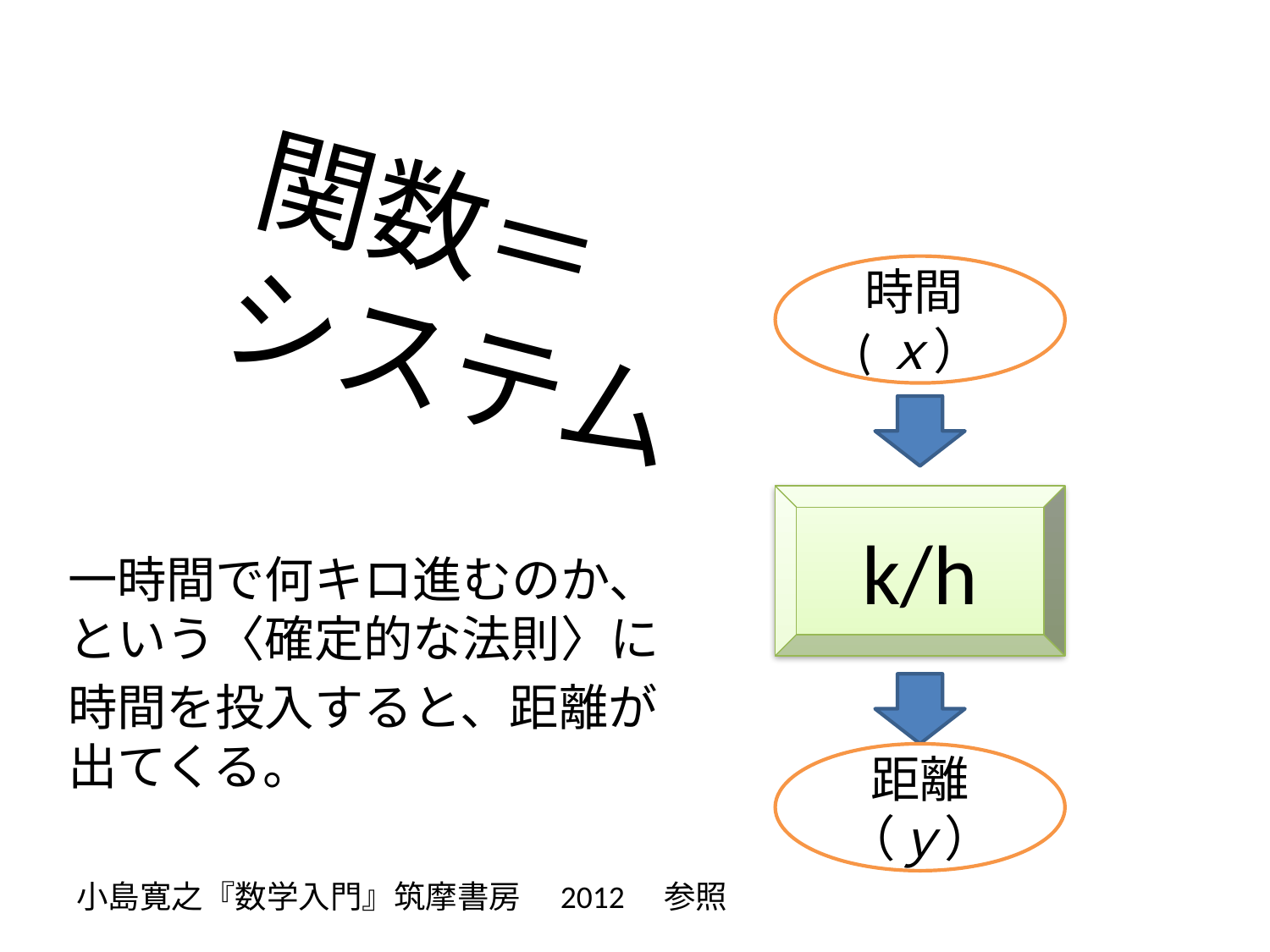

関数＝
システム
時間(ｘ）

k/h
一時間で何キロ進むのか、という〈確定的な法則〉に
時間を投入すると、距離が出てくる。

距離（ｙ）
小島寛之『数学入門』筑摩書房　2012　参照